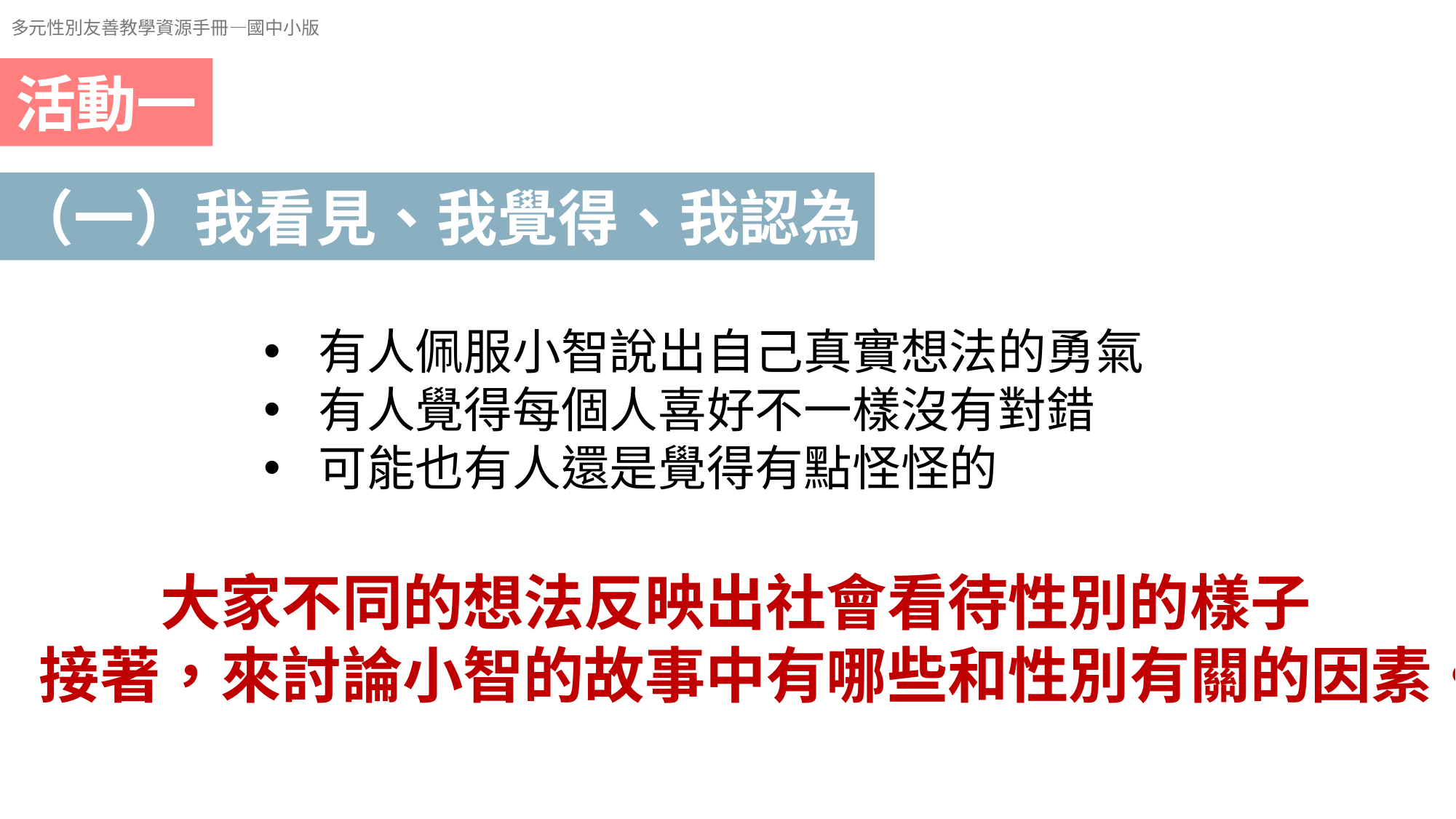

多元性別友善教學資源手冊—國中小版
活動一
（一）我看見、我覺得、我認為
有人佩服小智說出自己真實想法的勇氣
有人覺得每個人喜好不一樣沒有對錯
可能也有人還是覺得有點怪怪的
大家不同的想法反映出社會看待性別的樣子
接著，來討論小智的故事中有哪些和性別有關的因素。